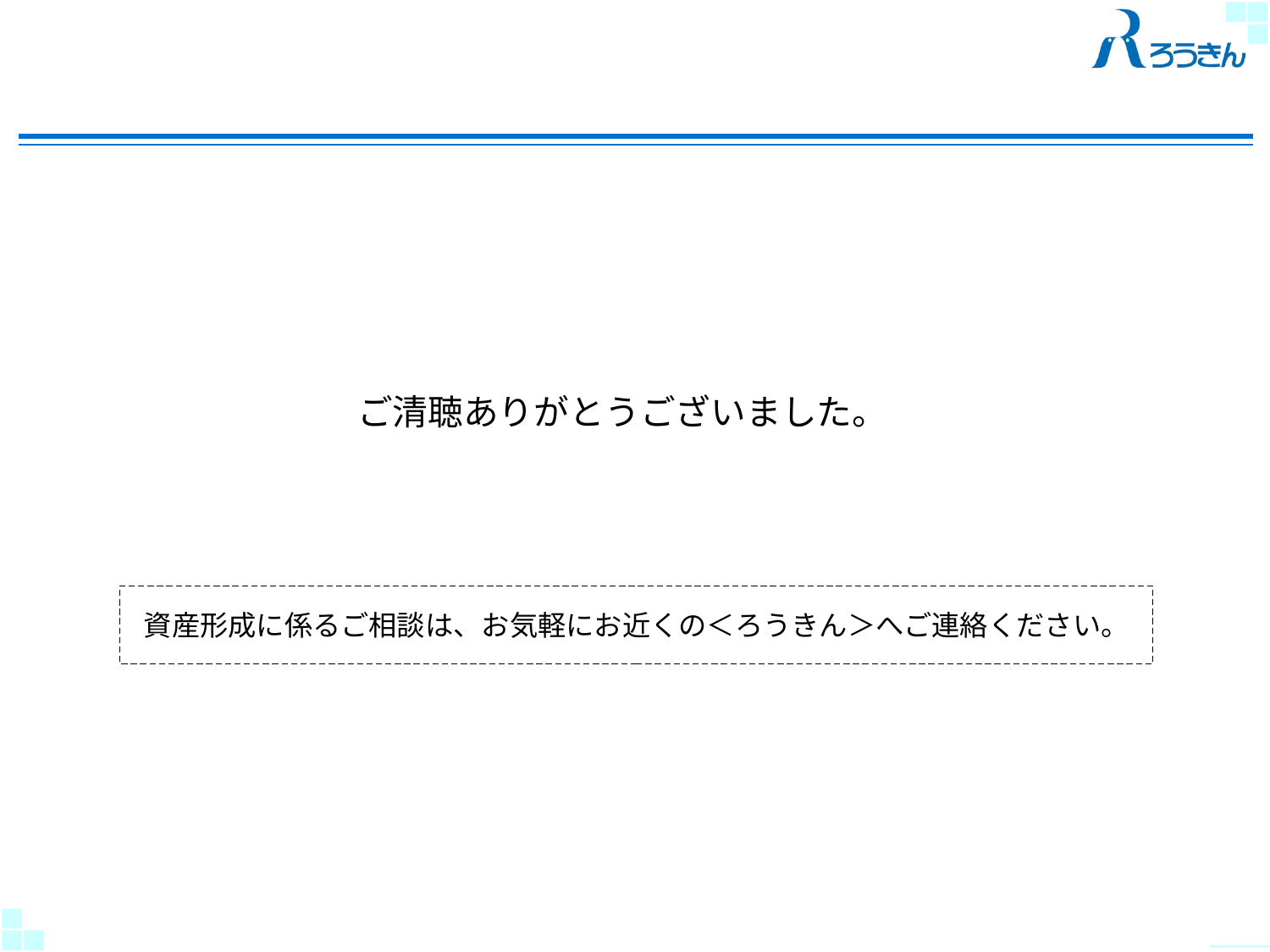

ご清聴ありがとうございました。
資産形成に係るご相談は、お気軽にお近くの＜ろうきん＞へご連絡ください。